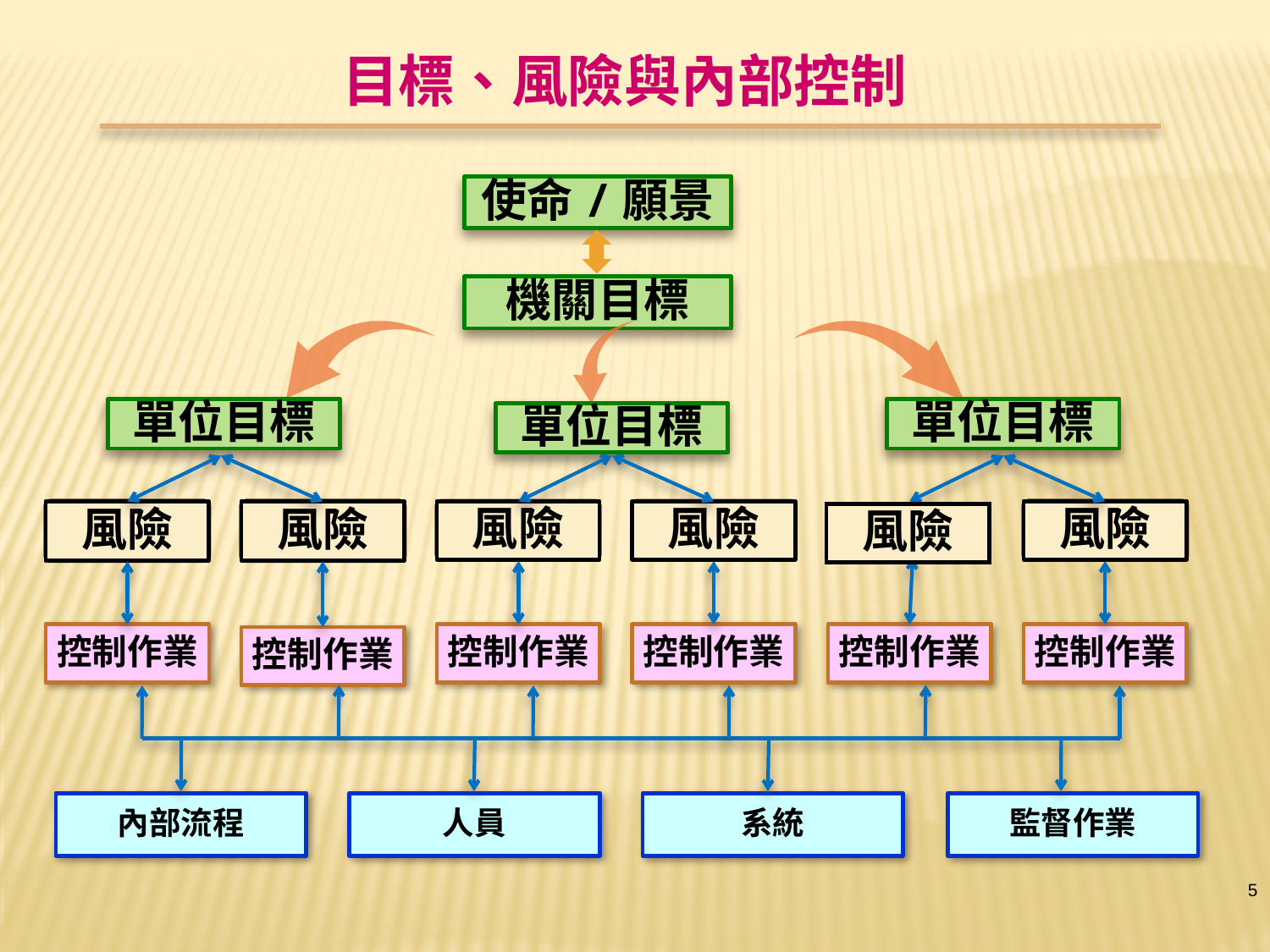

目標、風險與內部控制
使命/願景

機關目標

單位目標

風險

風險
控制作業
控制作業
單位目標

風險
控制作業
控制作業
單位目標

風險

風險
控制作業
控制作業
內部流程
人員
系統
監督作業
風險
5